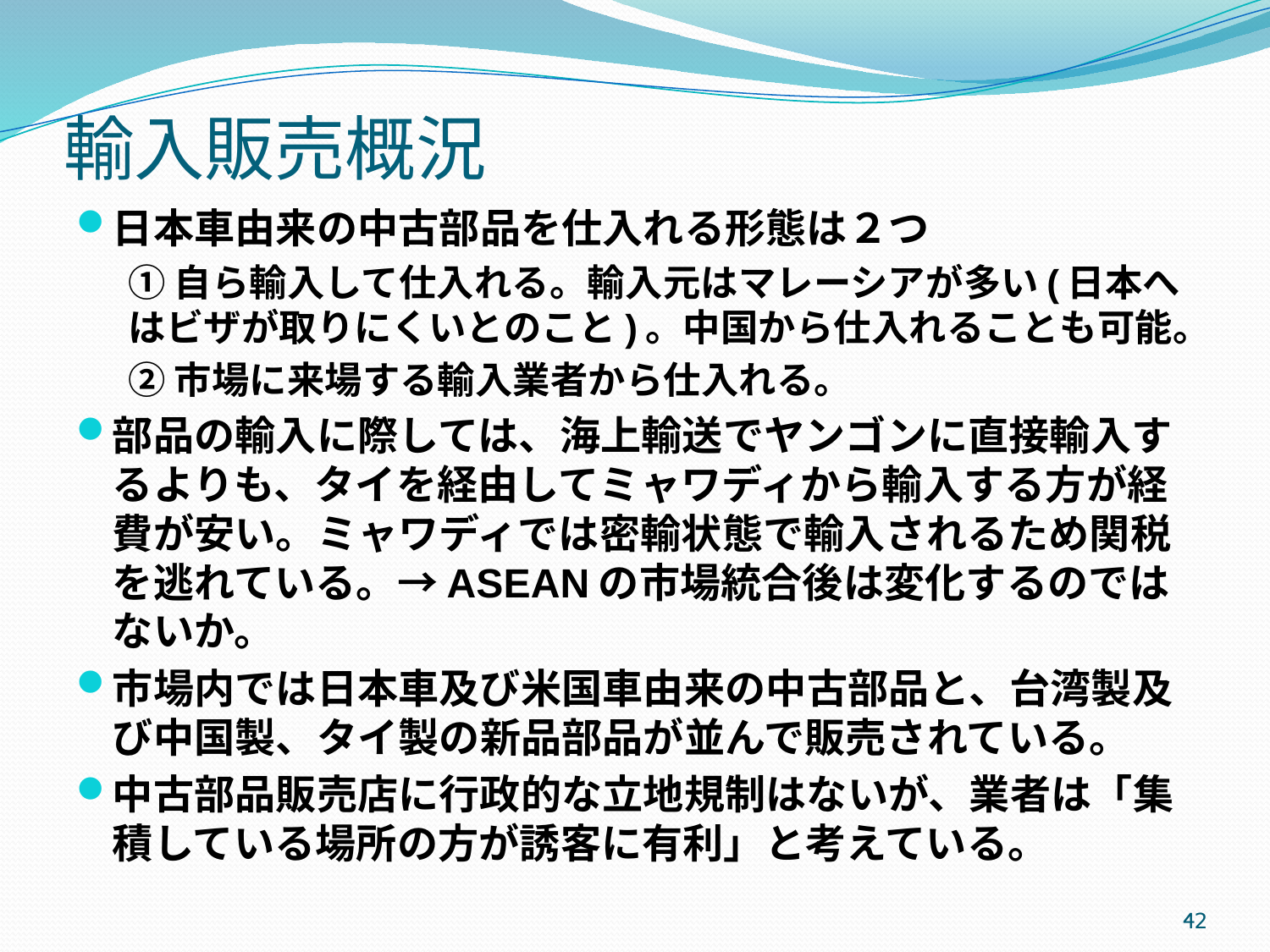

輸入販売概況
日本車由来の中古部品を仕入れる形態は２つ
①自ら輸入して仕入れる。輸入元はマレーシアが多い(日本へはビザが取りにくいとのこと)。中国から仕入れることも可能。
②市場に来場する輸入業者から仕入れる。
部品の輸入に際しては、海上輸送でヤンゴンに直接輸入するよりも、タイを経由してミャワディから輸入する方が経費が安い。ミャワディでは密輸状態で輸入されるため関税を逃れている。→ASEANの市場統合後は変化するのではないか。
市場内では日本車及び米国車由来の中古部品と、台湾製及び中国製、タイ製の新品部品が並んで販売されている。
中古部品販売店に行政的な立地規制はないが、業者は「集積している場所の方が誘客に有利」と考えている。
42